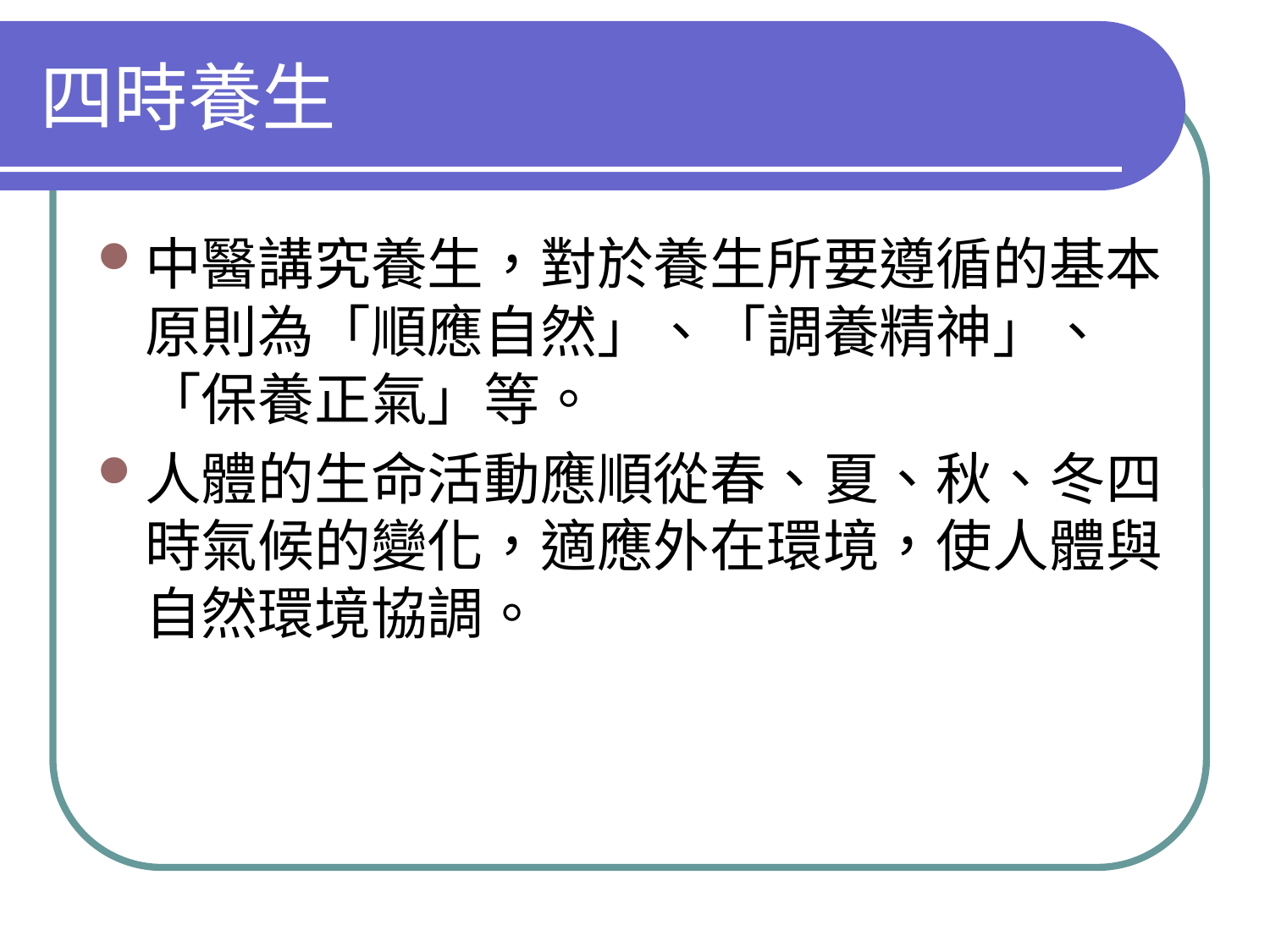

# 四時養生
中醫講究養生，對於養生所要遵循的基本原則為「順應自然」、「調養精神」、「保養正氣」等。
人體的生命活動應順從春、夏、秋、冬四時氣候的變化，適應外在環境，使人體與自然環境協調。